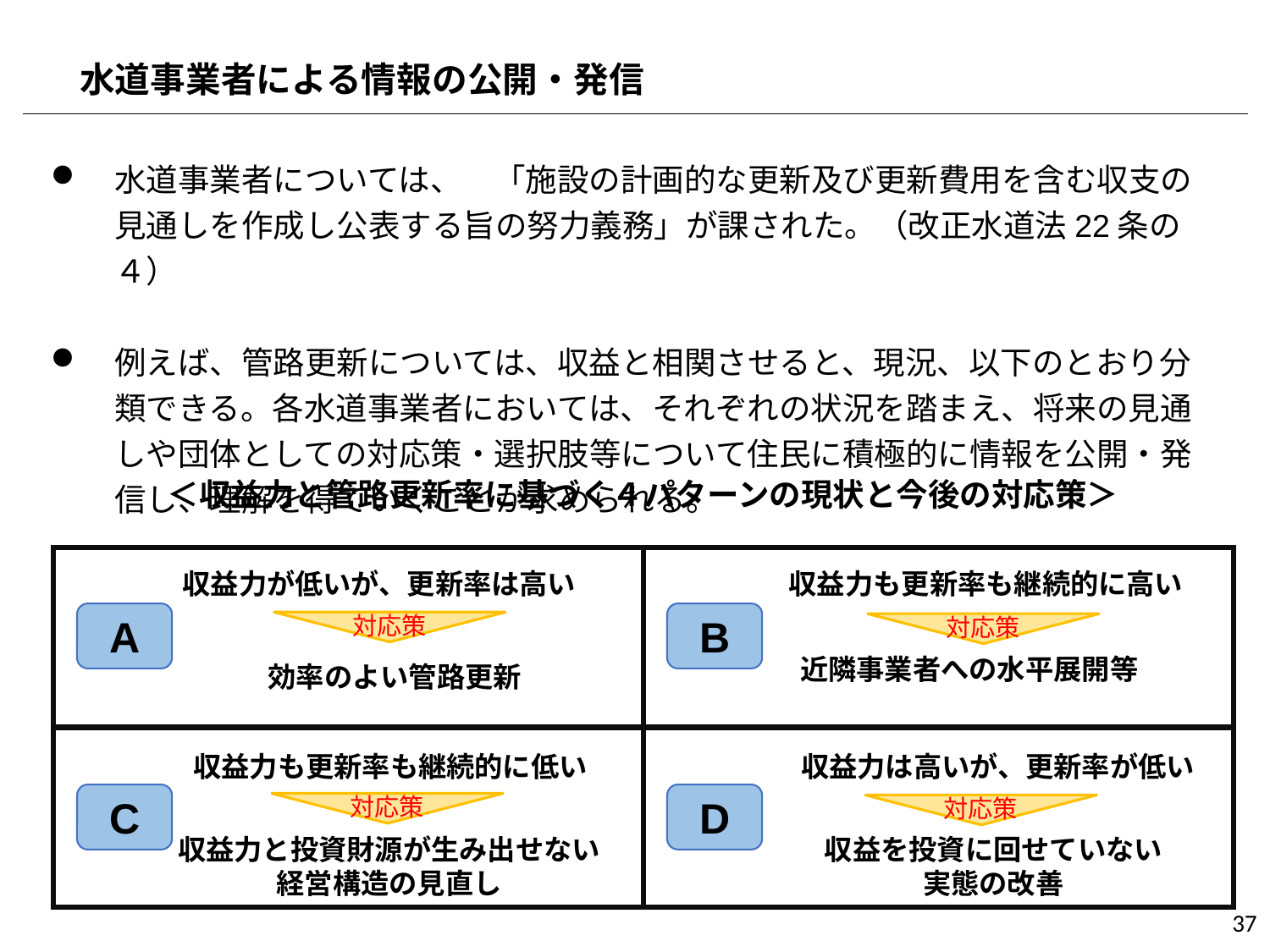

水道事業者による情報の公開・発信
水道事業者については、　「施設の計画的な更新及び更新費用を含む収支の見通しを作成し公表する旨の努力義務」が課された。（改正水道法22条の４）

例えば、管路更新については、収益と相関させると、現況、以下のとおり分類できる。各水道事業者においては、それぞれの状況を踏まえ、将来の見通しや団体としての対応策・選択肢等について住民に積極的に情報を公開・発信し、理解を得ていくことが求められる。
＜収益力と管路更新率に基づく４パターンの現状と今後の対応策＞

収益力が低いが、更新率は高い
収益力も更新率も継続的に高い
A
B
対応策
対応策

近隣事業者への水平展開等
効率のよい管路更新

収益力も更新率も継続的に低い
収益力は高いが、更新率が低い
C
D
対応策
対応策

収益を投資に回せていない
実態の改善
収益力と投資財源が生み出せない
経営構造の見直し
37